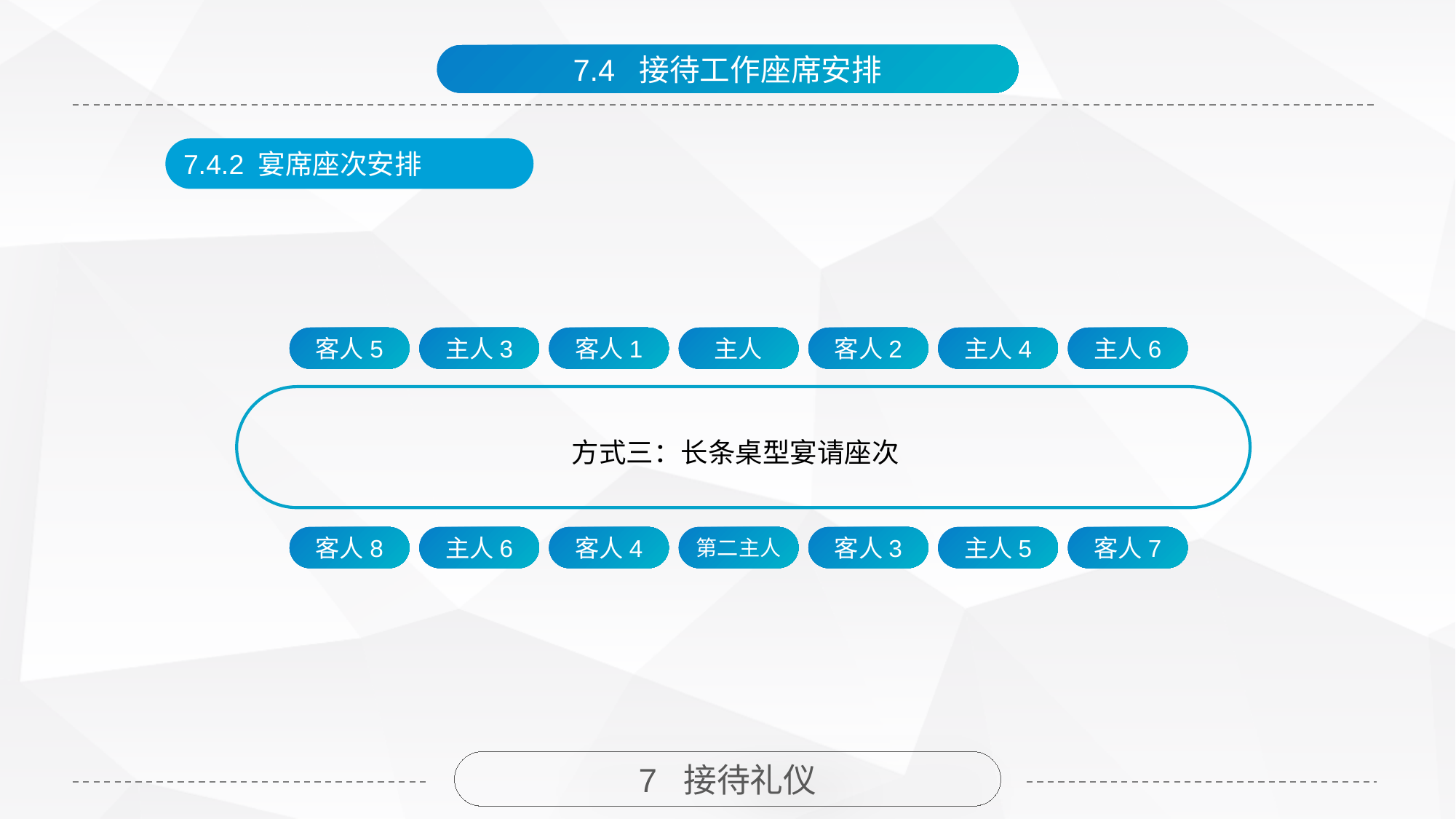

7.4  接待工作座席安排
7.4.2 宴席座次安排
客人5
主人3
客人1
主人
客人2
主人4
主人6

方式三：长条桌型宴请座次
客人8
主人6
客人4
第二主人
客人3
主人5
客人7
7  接待礼仪